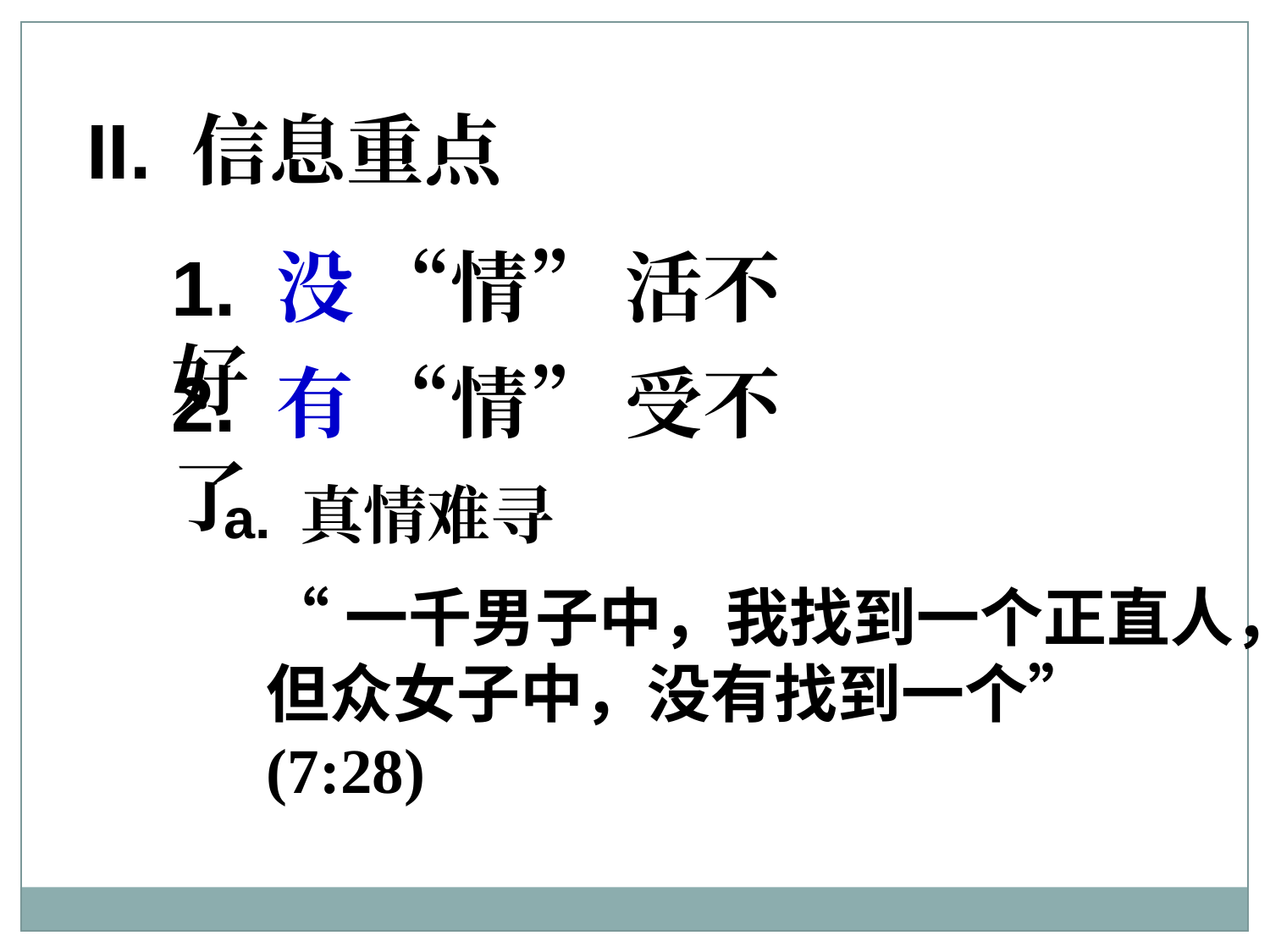

II. 信息重点
1. 没 “情” 活不好
2. 有 “情” 受不了
a. 真情难寻
“一千男子中，我找到一个正直人，但众女子中，没有找到一个” (7:28)